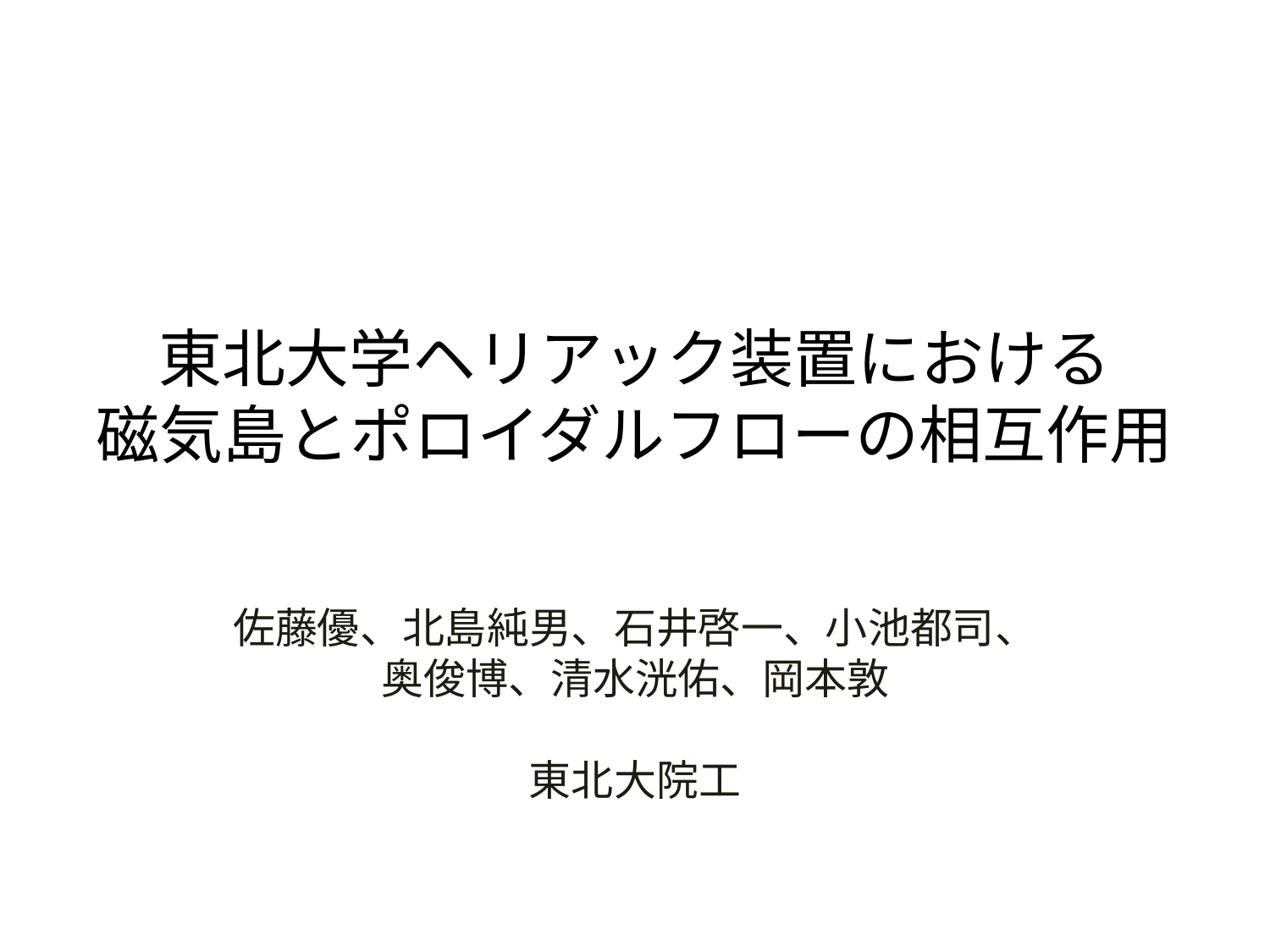

# 東北大学ヘリアック装置における 磁気島とポロイダルフローの相互作用
佐藤優、北島純男、石井啓一、小池都司、
奥俊博、清水洸佑、岡本敦
東北大院工